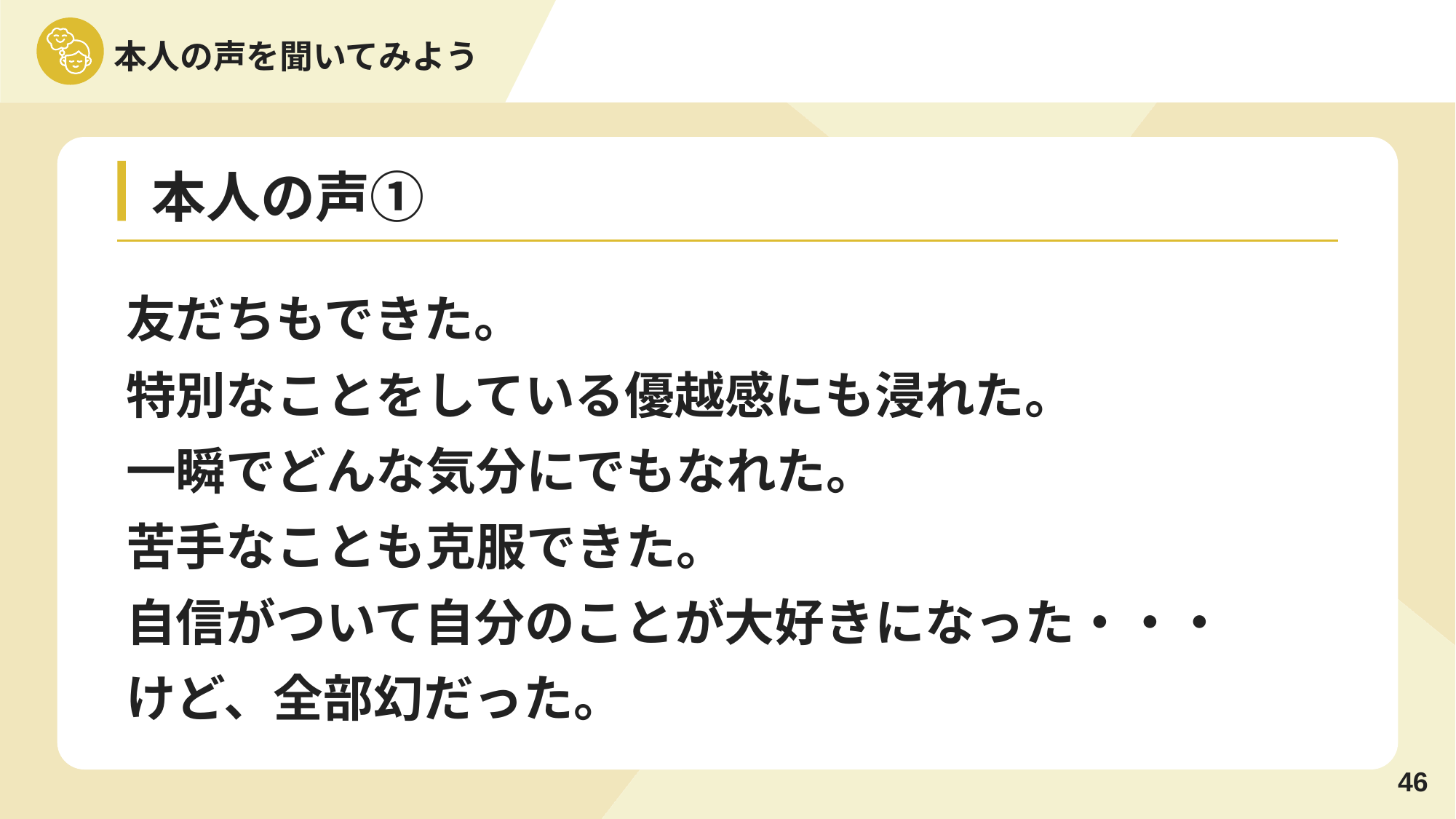

本人の声①

友だちもできた。
特別なことをしている優越感にも浸れた。
一瞬でどんな気分にでもなれた。
苦手なことも克服できた。
自信がついて自分のことが大好きになった・・・
けど、全部幻だった。
46